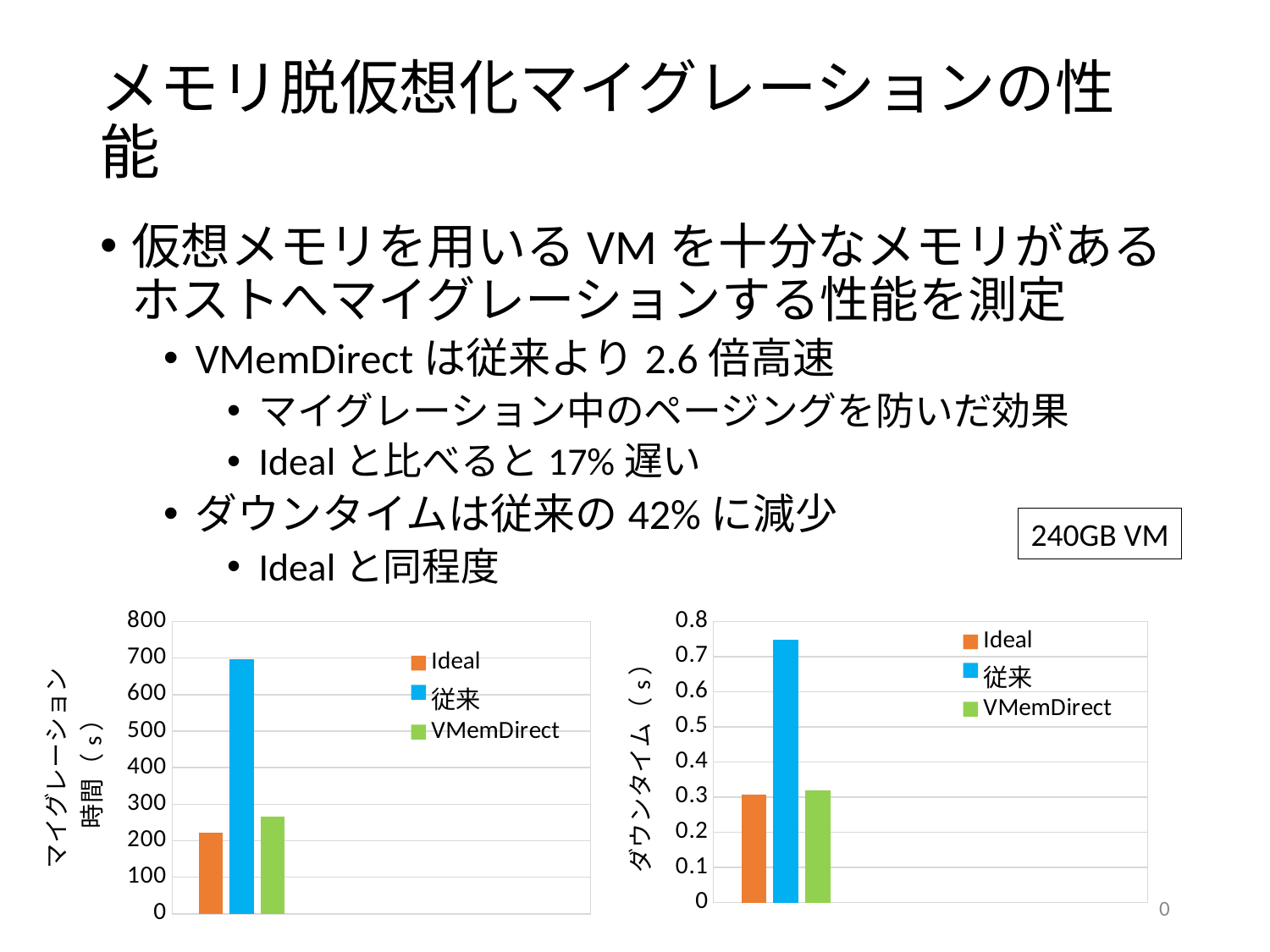

# メモリ脱仮想化マイグレーションの性能
仮想メモリを用いるVMを十分なメモリがあるホストへマイグレーションする性能を測定
VMemDirectは従来より2.6倍高速
マイグレーション中のページングを防いだ効果
Idealと比べると17%遅い
ダウンタイムは従来の42%に減少
Idealと同程度

240GB VM

[unsupported chart]

[unsupported chart]

20